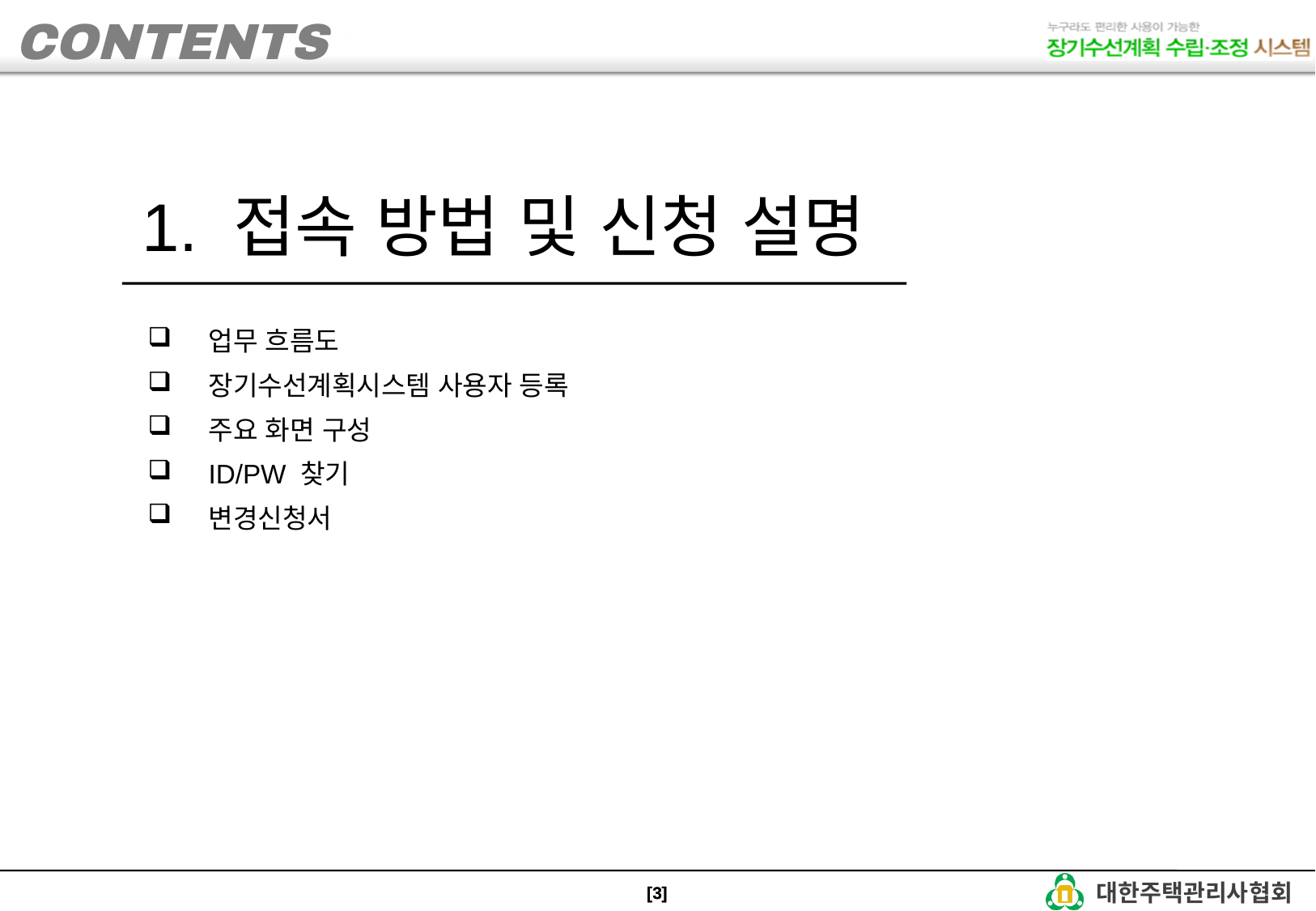

CONTENTS
1. 접속 방법 및 신청 설명

업무 흐름도
장기수선계획시스템 사용자 등록
주요 화면 구성
ID/PW 찾기
변경신청서